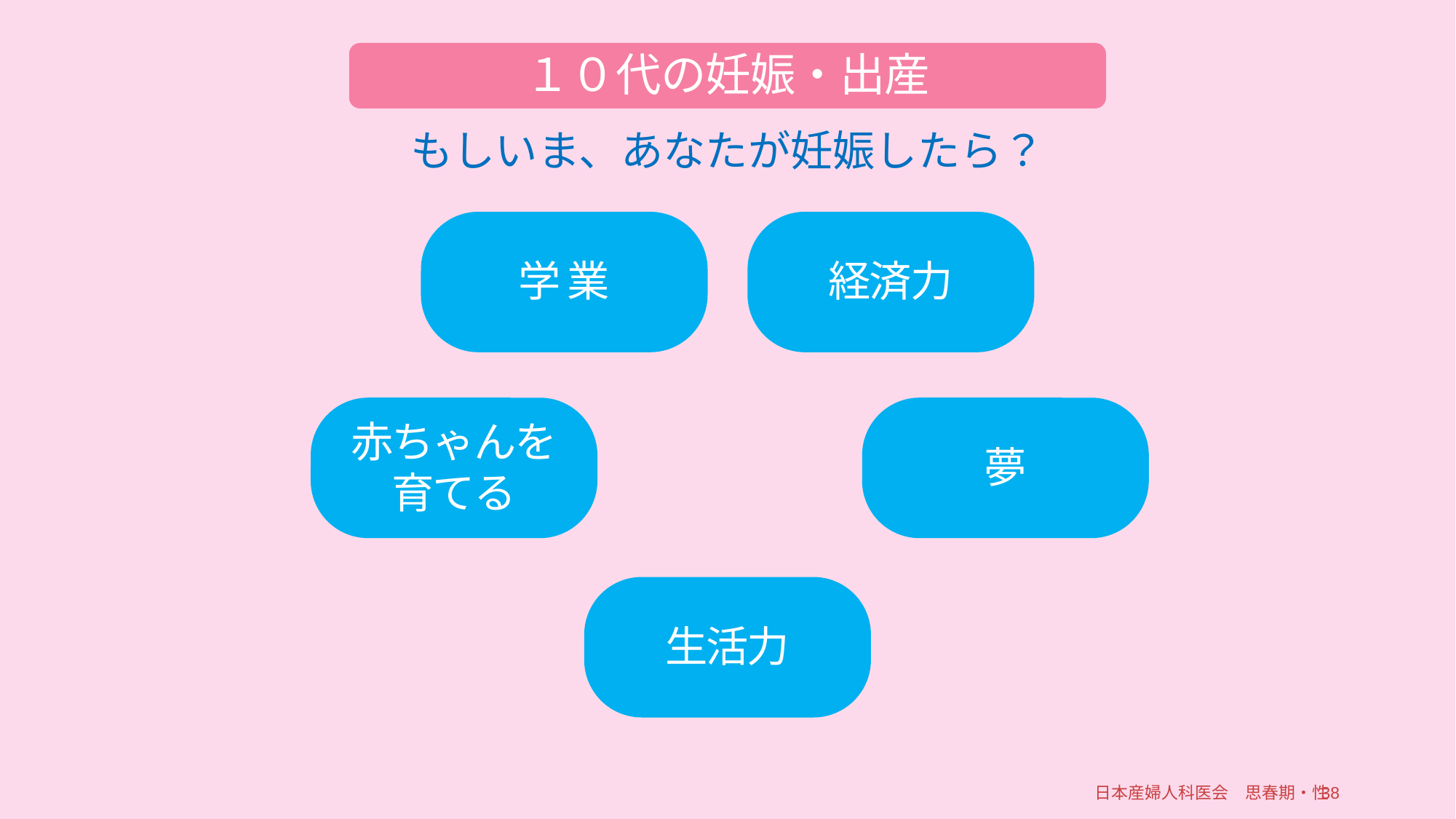

１０代の妊娠・出産
もしいま、あなたが妊娠したら？
学 業
経済力
赤ちゃんを
育てる
夢
生活力